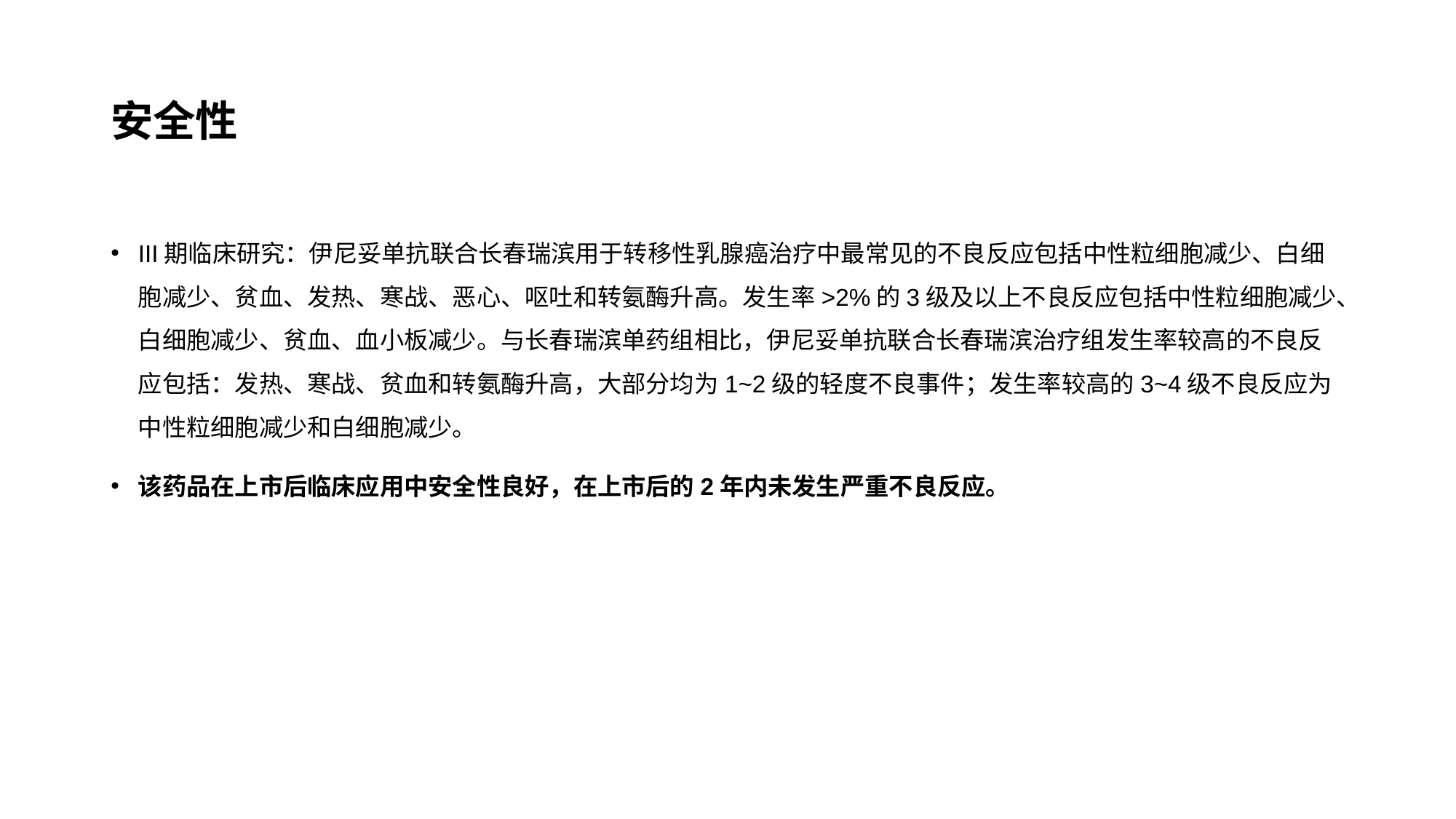

# 安全性
III期临床研究：伊尼妥单抗联合长春瑞滨用于转移性乳腺癌治疗中最常见的不良反应包括中性粒细胞减少、白细胞减少、贫血、发热、寒战、恶心、呕吐和转氨酶升高。发生率>2%的3级及以上不良反应包括中性粒细胞减少、白细胞减少、贫血、血小板减少。与长春瑞滨单药组相比，伊尼妥单抗联合长春瑞滨治疗组发生率较高的不良反应包括：发热、寒战、贫血和转氨酶升高，大部分均为1~2级的轻度不良事件；发生率较高的3~4级不良反应为中性粒细胞减少和白细胞减少。
该药品在上市后临床应用中安全性良好，在上市后的2年内未发生严重不良反应。